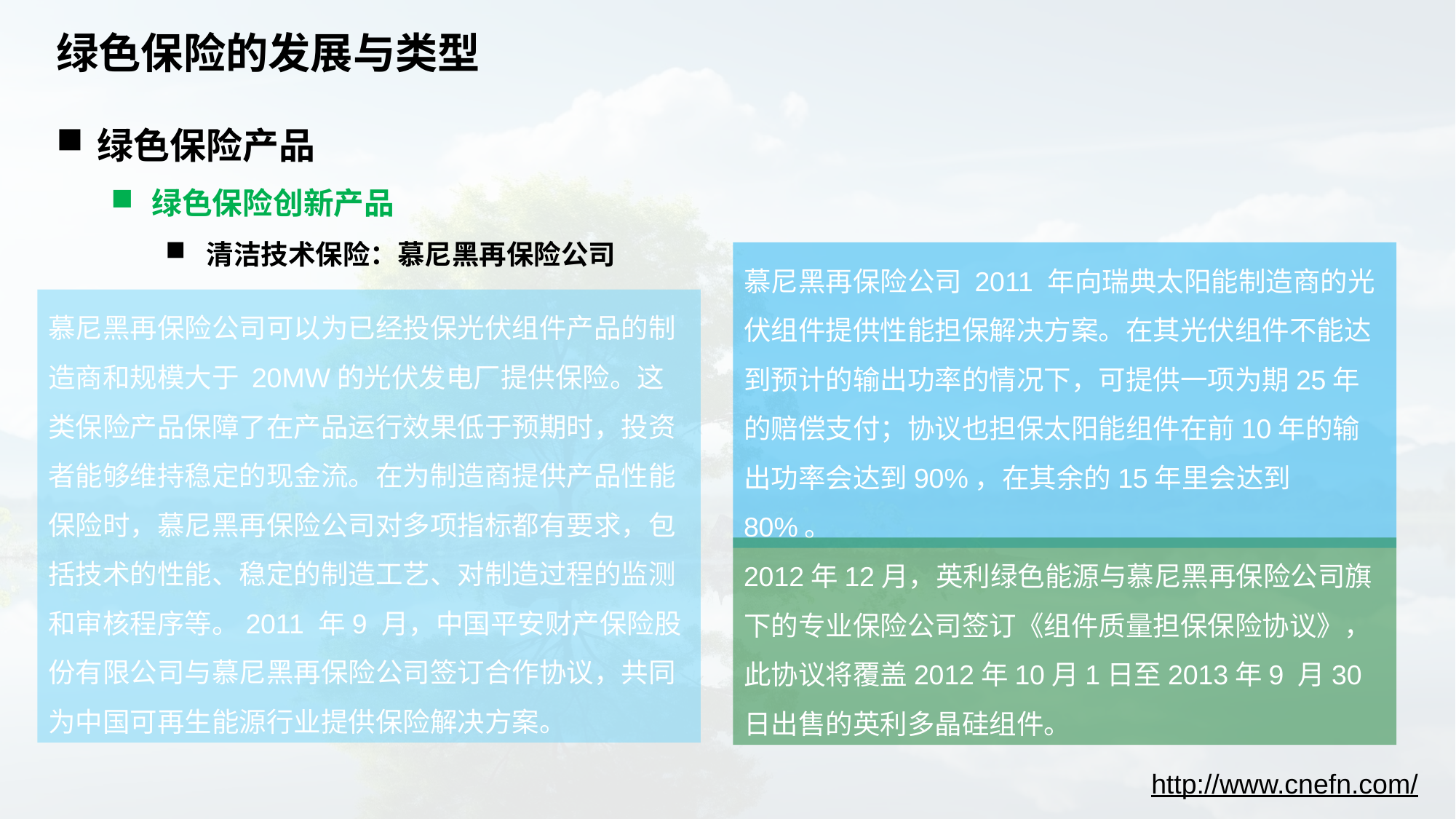

# 绿色保险的发展与类型
绿色保险产品
绿色保险创新产品
清洁技术保险：慕尼黑再保险公司
慕尼黑再保险公司 2011 年向瑞典太阳能制造商的光伏组件提供性能担保解决方案。在其光伏组件不能达到预计的输出功率的情况下，可提供一项为期25年的赔偿支付；协议也担保太阳能组件在前10年的输出功率会达到90%，在其余的15年里会达到80%。
慕尼黑再保险公司可以为已经投保光伏组件产品的制造商和规模大于 20MW的光伏发电厂提供保险。这类保险产品保障了在产品运行效果低于预期时，投资者能够维持稳定的现金流。在为制造商提供产品性能保险时，慕尼黑再保险公司对多项指标都有要求，包括技术的性能、稳定的制造工艺、对制造过程的监测和审核程序等。2011 年9 月，中国平安财产保险股份有限公司与慕尼黑再保险公司签订合作协议，共同为中国可再生能源行业提供保险解决方案。
2012年12月，英利绿色能源与慕尼黑再保险公司旗下的专业保险公司签订《组件质量担保保险协议》，此协议将覆盖2012年10月1日至2013年9 月30日出售的英利多晶硅组件。